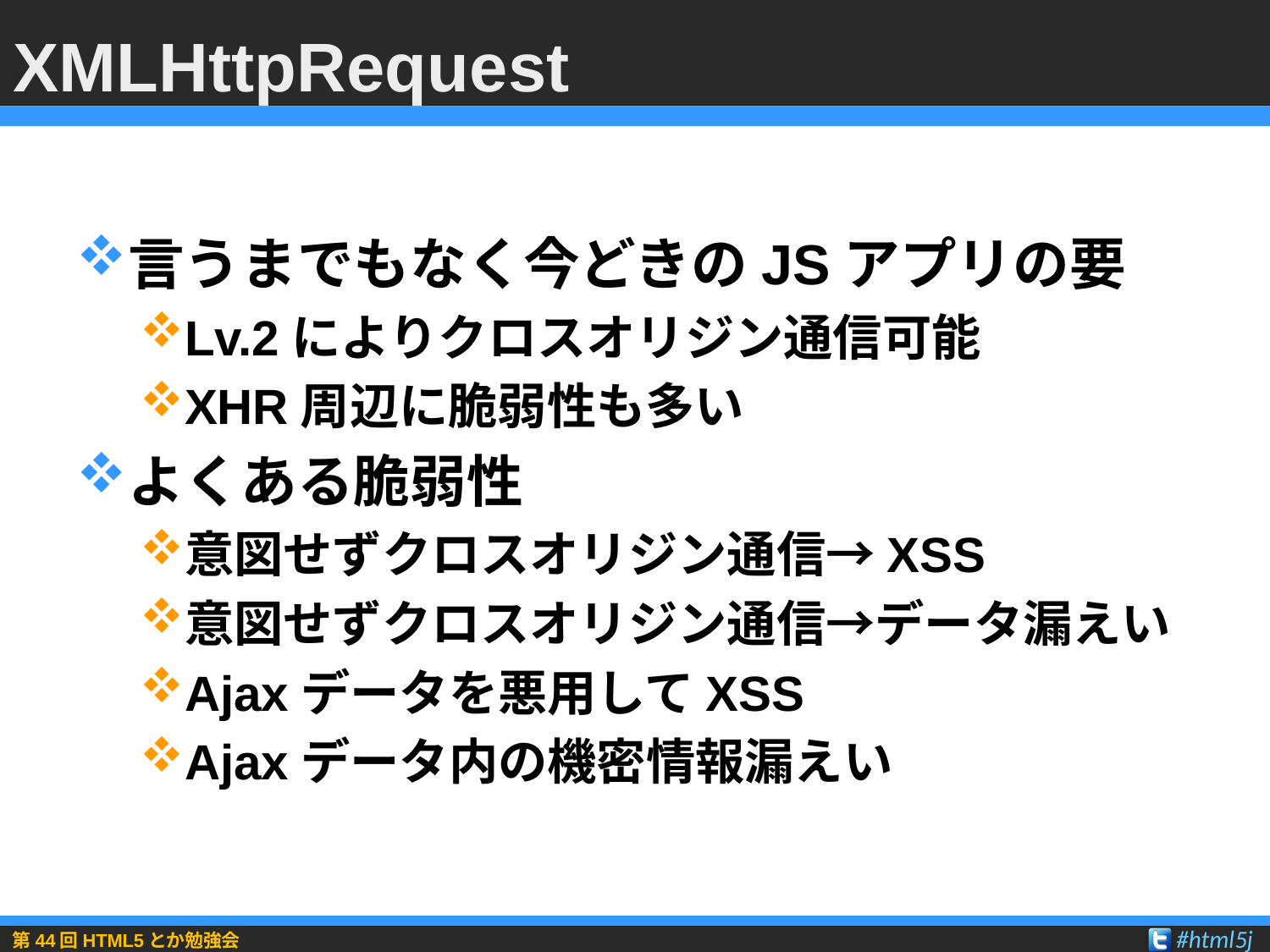

# XMLHttpRequest
言うまでもなく今どきのJSアプリの要
Lv.2によりクロスオリジン通信可能
XHR周辺に脆弱性も多い
よくある脆弱性
意図せずクロスオリジン通信→XSS
意図せずクロスオリジン通信→データ漏えい
Ajaxデータを悪用してXSS
Ajaxデータ内の機密情報漏えい